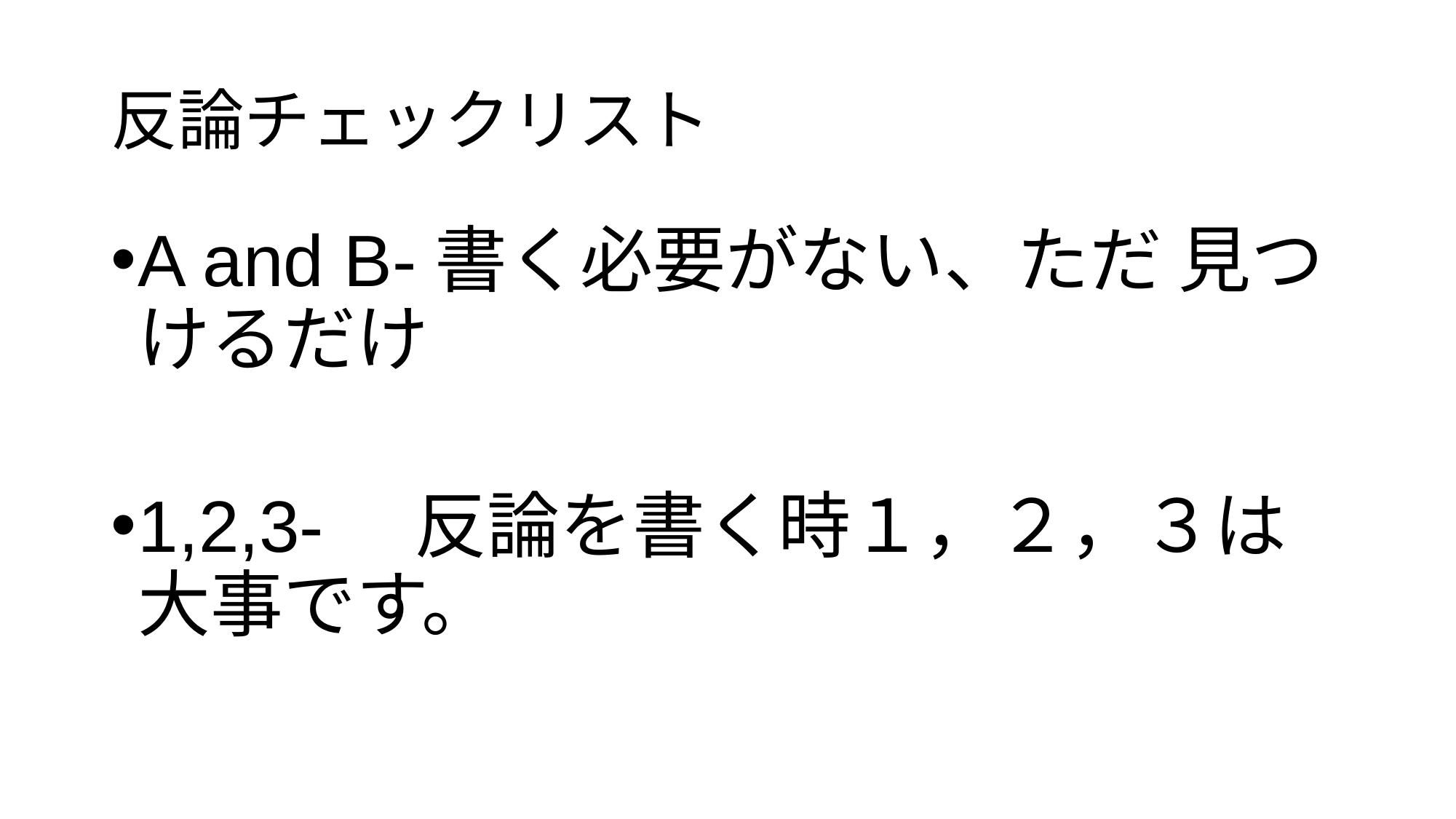

# 反論チェックリスト
A and B-書く必要がない、ただ 見つけるだけ

1,2,3-　反論を書く時１，２，３は大事です。